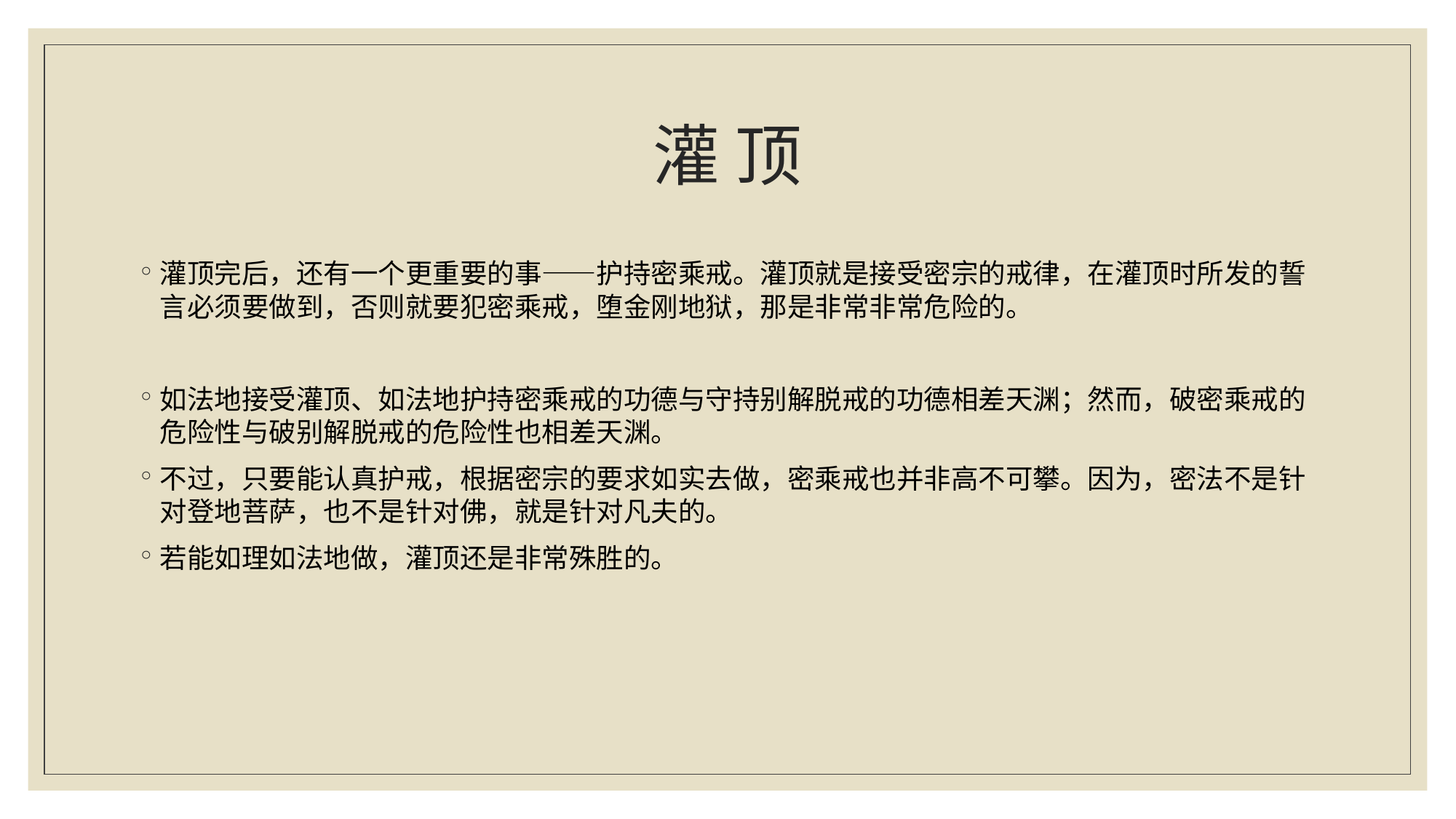

# 灌 顶
灌顶完后，还有一个更重要的事——护持密乘戒。灌顶就是接受密宗的戒律，在灌顶时所发的誓言必须要做到，否则就要犯密乘戒，堕金刚地狱，那是非常非常危险的。

如法地接受灌顶、如法地护持密乘戒的功德与守持别解脱戒的功德相差天渊；然而，破密乘戒的危险性与破别解脱戒的危险性也相差天渊。
不过，只要能认真护戒，根据密宗的要求如实去做，密乘戒也并非高不可攀。因为，密法不是针对登地菩萨，也不是针对佛，就是针对凡夫的。
若能如理如法地做，灌顶还是非常殊胜的。